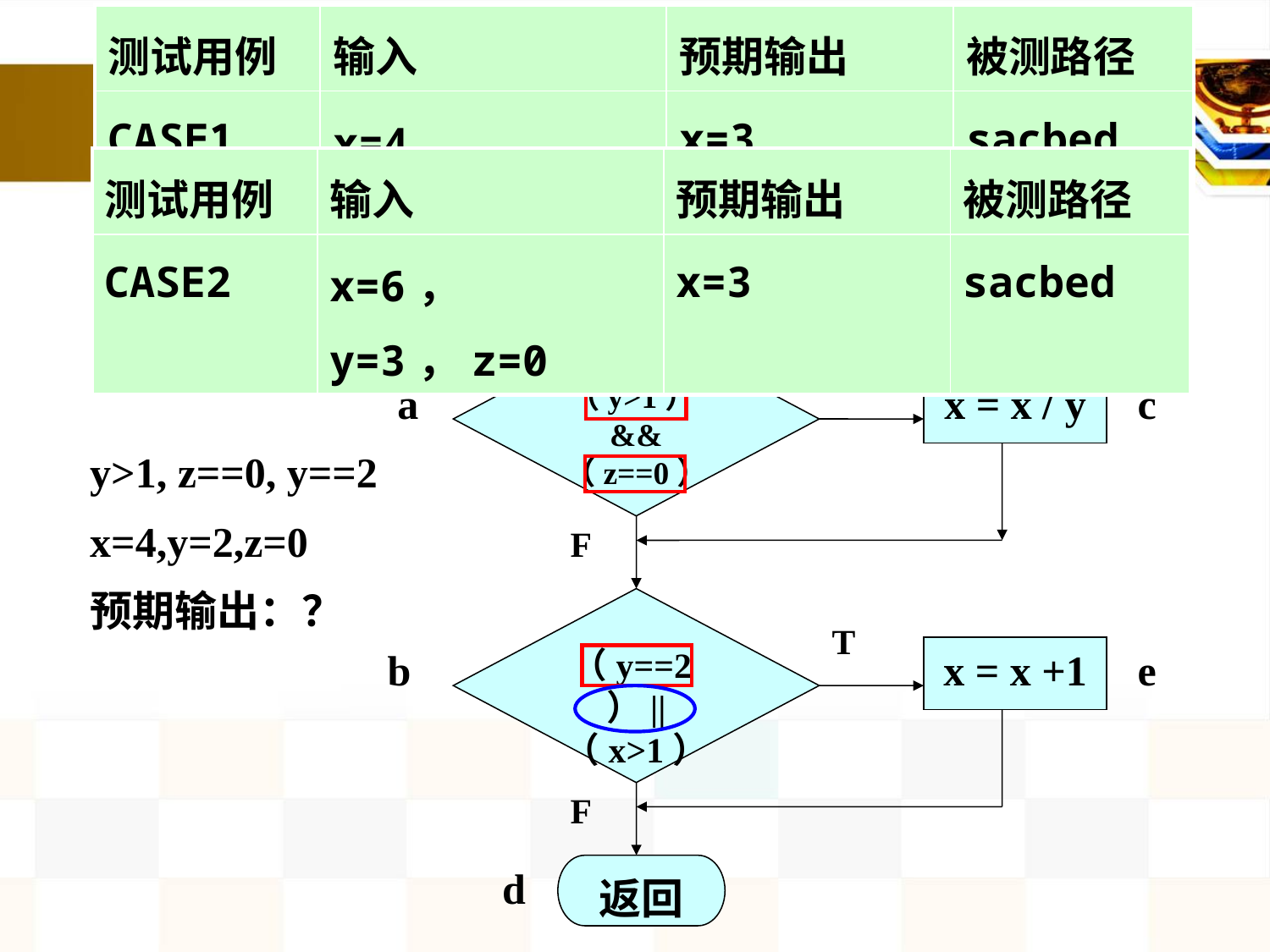

| 测试用例 | 输入 | 预期输出 | 被测路径 |
| --- | --- | --- | --- |
| CASE1 | x=4， y=2，z=0 | x=3 | sacbed |

入口
s

（y>1）&&
（z==0）
T
a
x = x / y
c

F

（y==2）||
（x>1）
T
b
x = x +1
e

F

d
返回
| 测试用例 | 输入 | 预期输出 | 被测路径 |
| --- | --- | --- | --- |
| CASE2 | x=6， y=3，z=0 | x=3 | sacbed |

y>1, z==0, y==2
x=4,y=2,z=0
预期输出：？